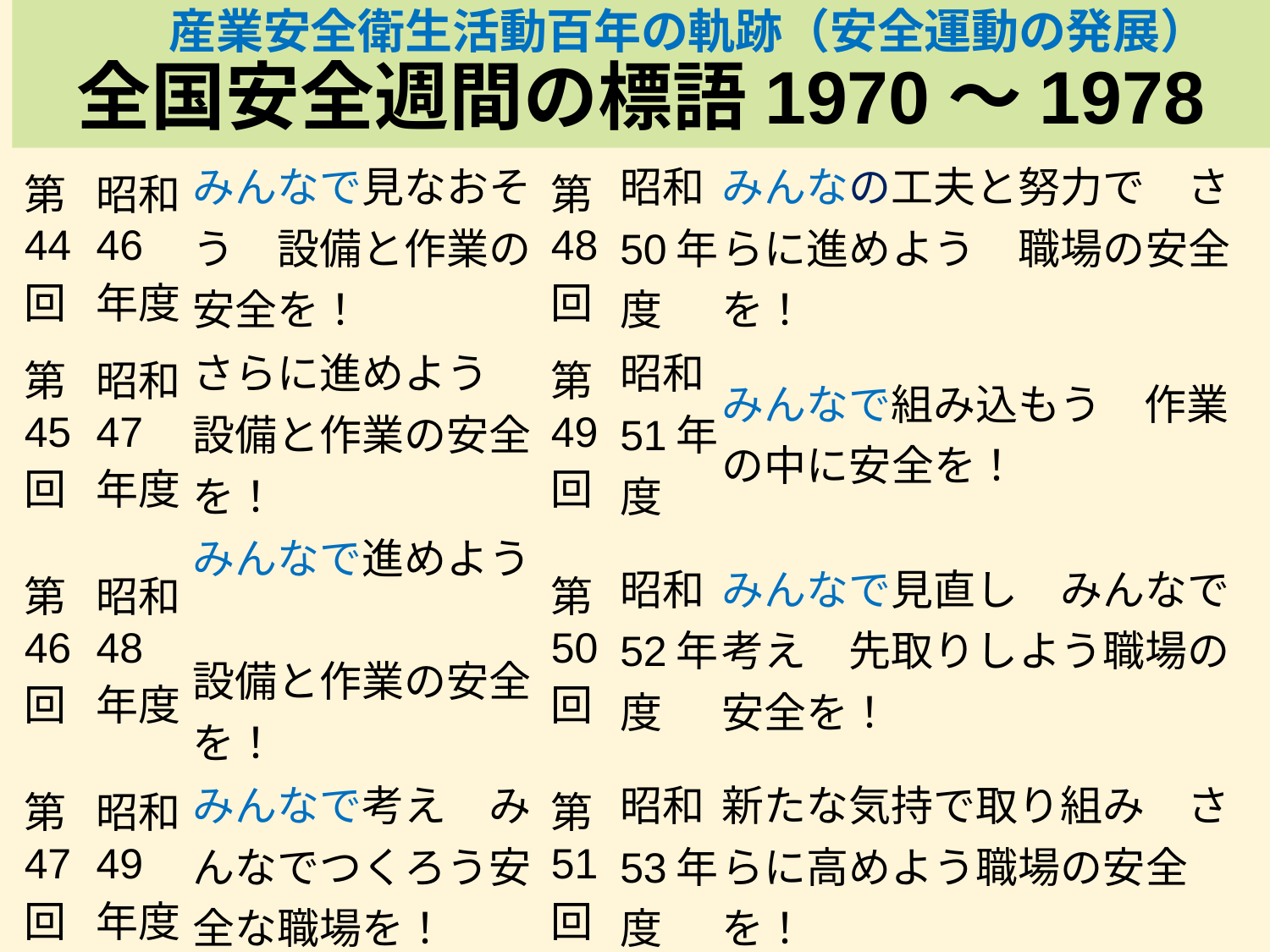

# 産業安全衛生活動百年の軌跡（安全運動の発展）　 全国安全週間の標語1970～1978
| 第44回 | 昭和46年度 | みんなで見なおそう　設備と作業の安全を！ | 第48回 | 昭和50年度 | みんなの工夫と努力で　さらに進めよう　職場の安全を！ |
| --- | --- | --- | --- | --- | --- |
| 第45回 | 昭和47年度 | さらに進めよう　 設備と作業の安全を！ | 第49回 | 昭和51年度 | みんなで組み込もう　作業の中に安全を！ |
| 第46回 | 昭和48年度 | みんなで進めよう　 設備と作業の安全を！ | 第50回 | 昭和52年度 | みんなで見直し　みんなで考え　先取りしよう職場の安全を！ |
| 第47回 | 昭和49年度 | みんなで考え　みんなでつくろう安全な職場を！ | 第51回 | 昭和53年度 | 新たな気持で取り組み　さらに高めよう職場の安全を！ |